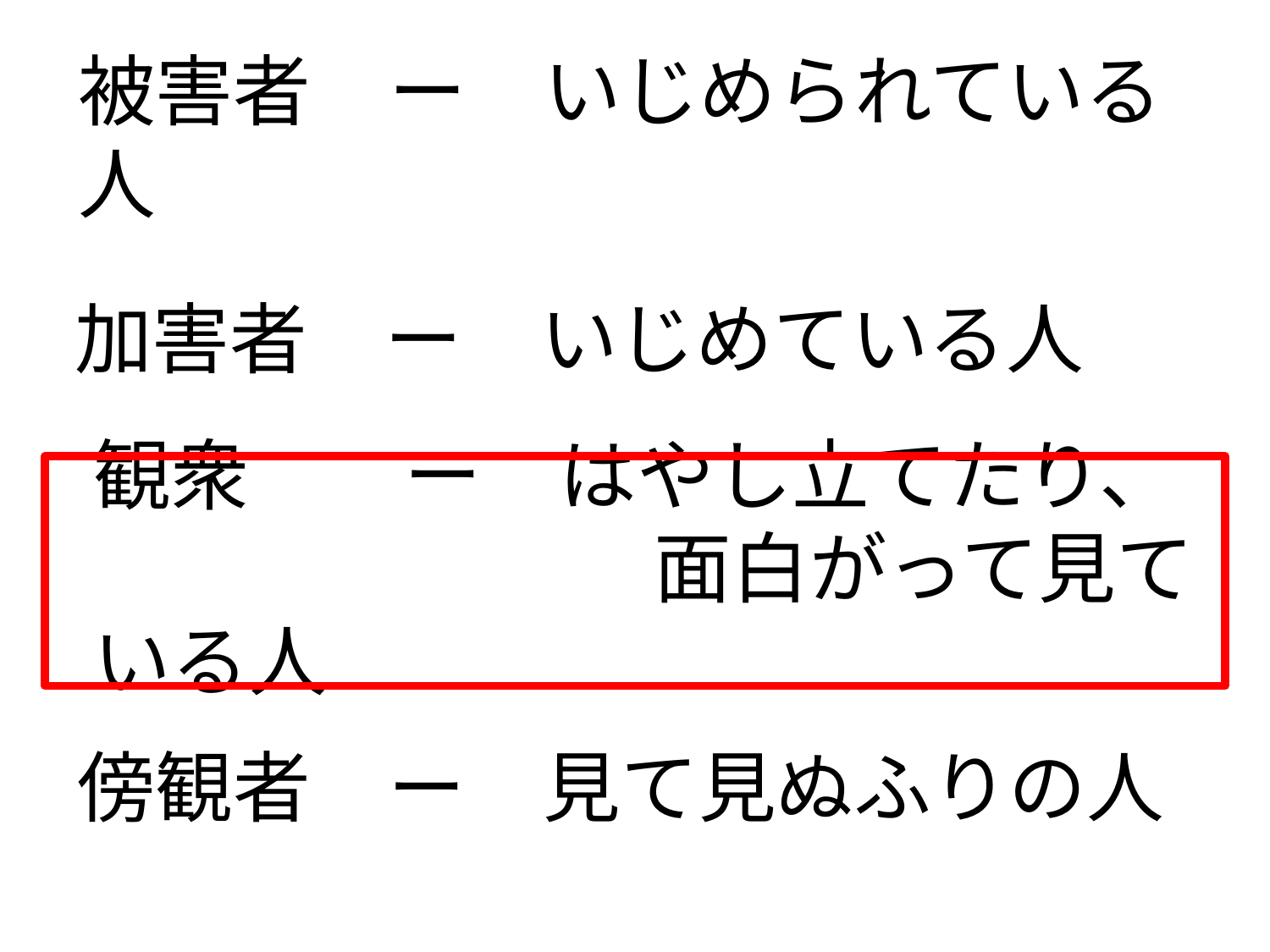

# 被害者　ー　いじめられている人
加害者　ー　いじめている人

観衆　　ー　はやし立てたり、
　　　　　　　 面白がって見ている人
傍観者　ー　見て見ぬふりの人